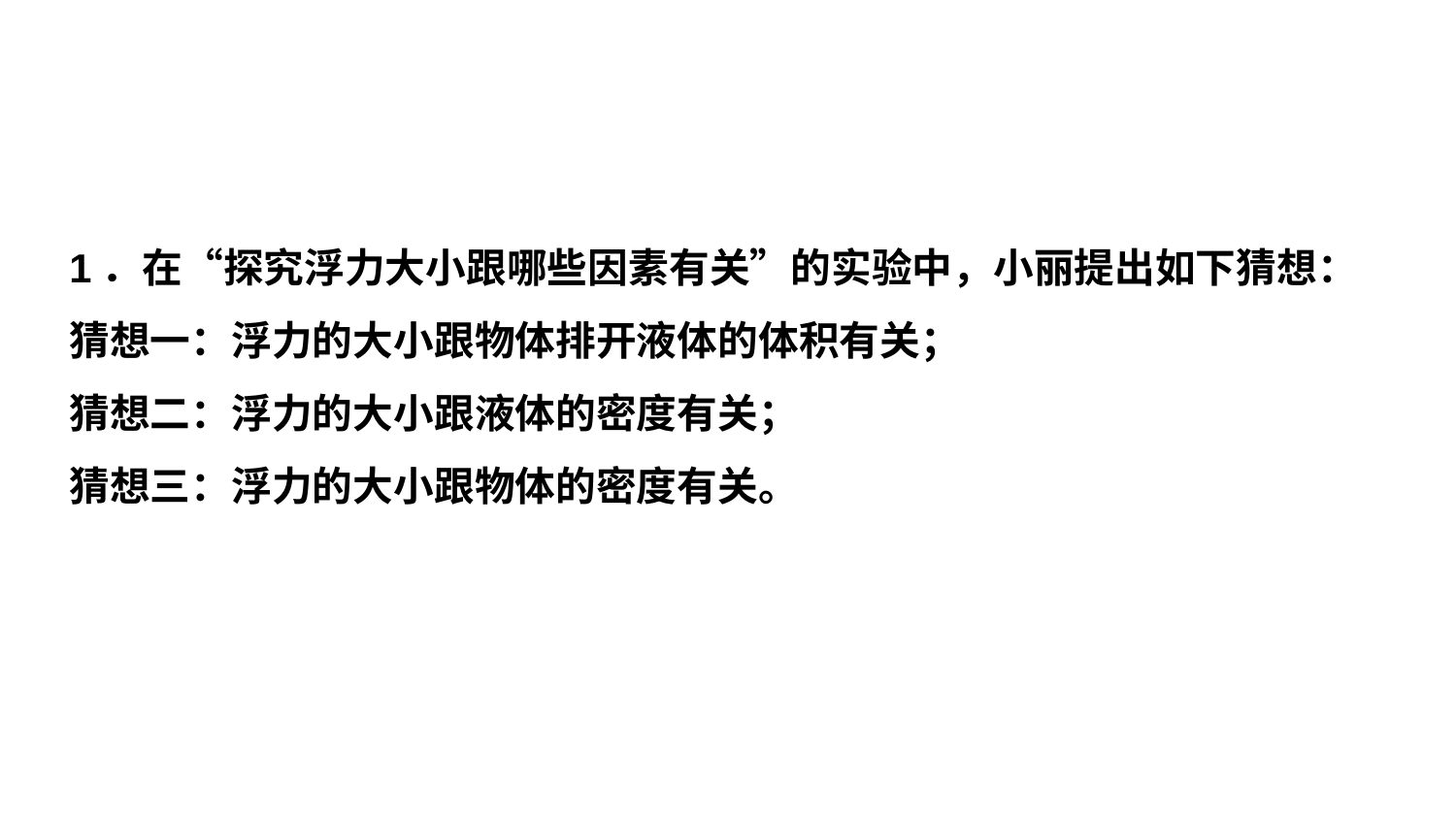

1．在“探究浮力大小跟哪些因素有关”的实验中，小丽提出如下猜想：
猜想一：浮力的大小跟物体排开液体的体积有关；
猜想二：浮力的大小跟液体的密度有关；
猜想三：浮力的大小跟物体的密度有关。